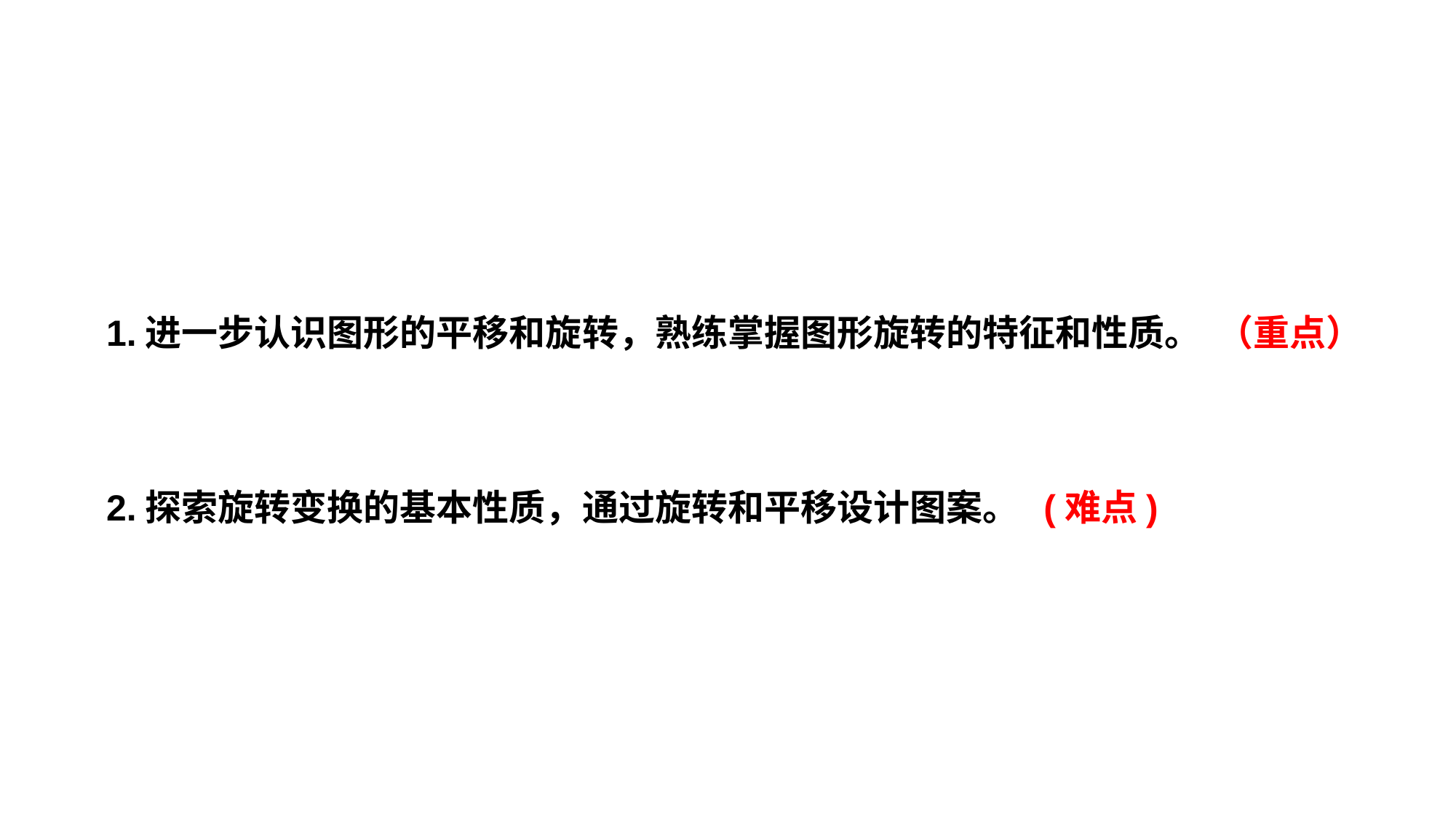

1.进一步认识图形的平移和旋转，熟练掌握图形旋转的特征和性质。  （重点）

2.探索旋转变换的基本性质，通过旋转和平移设计图案。  (难点)